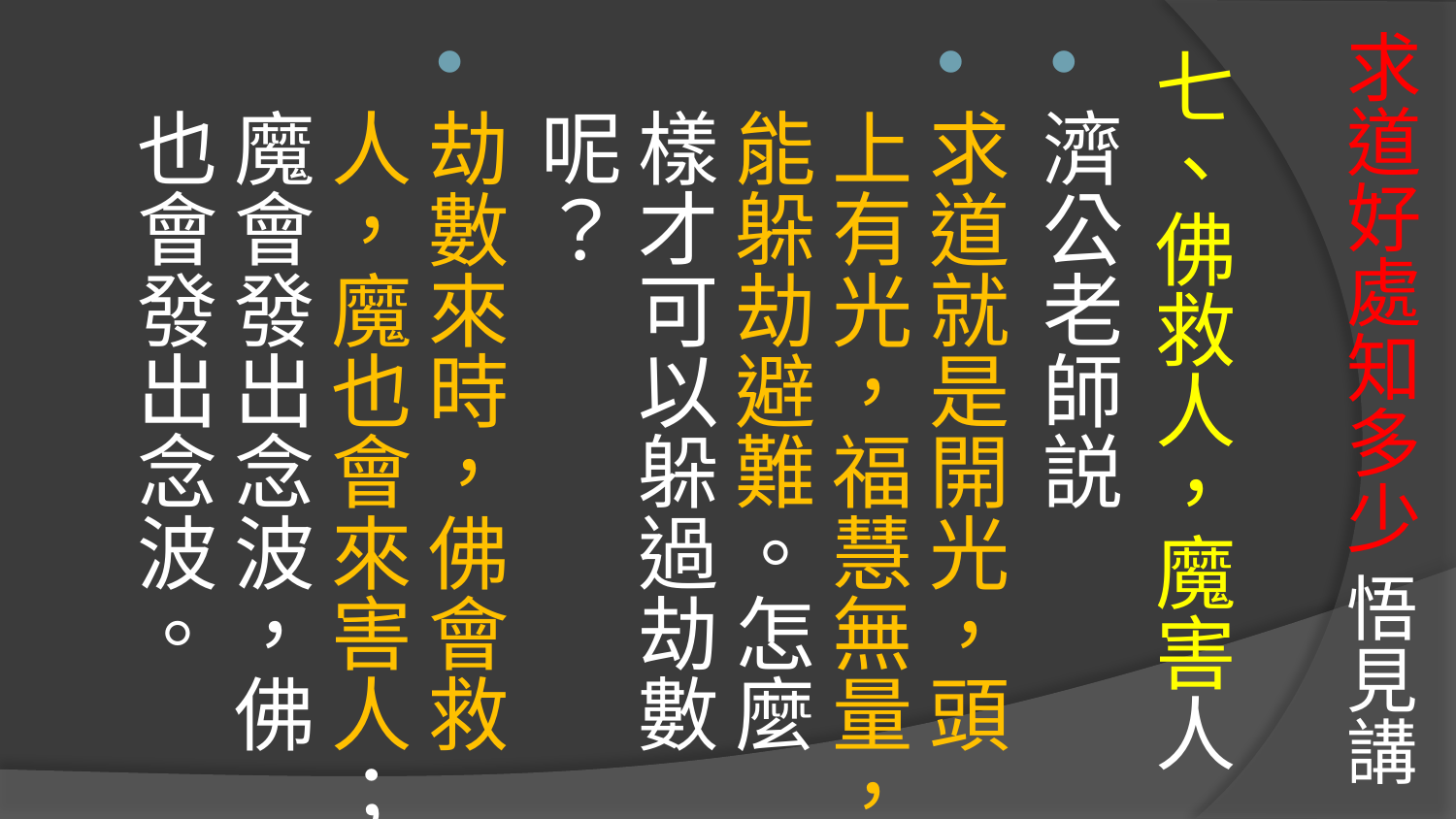

# 求道好處知多少 悟見講
七、佛救人，魔害人
濟公老師説
求道就是開光，頭上有光，福慧無量，能躲劫避難。怎麼樣才可以躲過劫數呢？
劫數來時，佛會救人，魔也會來害人；魔會發出念波，佛也會發出念波。